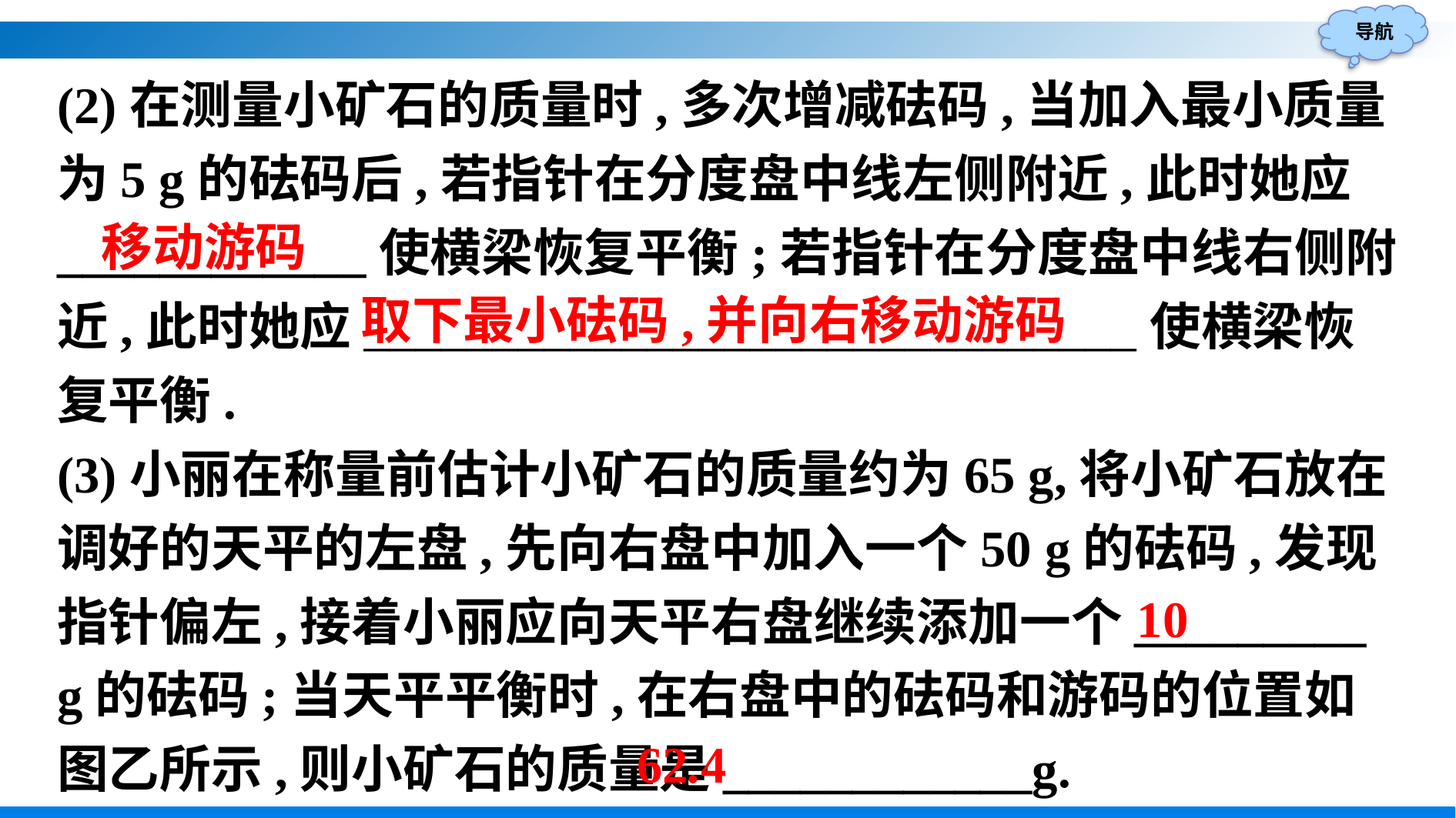

(2)在测量小矿石的质量时,多次增减砝码,当加入最小质量为5 g的砝码后,若指针在分度盘中线左侧附近,此时她应____________使横梁恢复平衡;若指针在分度盘中线右侧附近,此时她应______________________________使横梁恢复平衡.
(3)小丽在称量前估计小矿石的质量约为65 g,将小矿石放在调好的天平的左盘,先向右盘中加入一个50 g的砝码,发现指针偏左,接着小丽应向天平右盘继续添加一个_________ g的砝码;当天平平衡时,在右盘中的砝码和游码的位置如图乙所示,则小矿石的质量是____________g.
移动游码
取下最小砝码,并向右移动游码
10
62.4